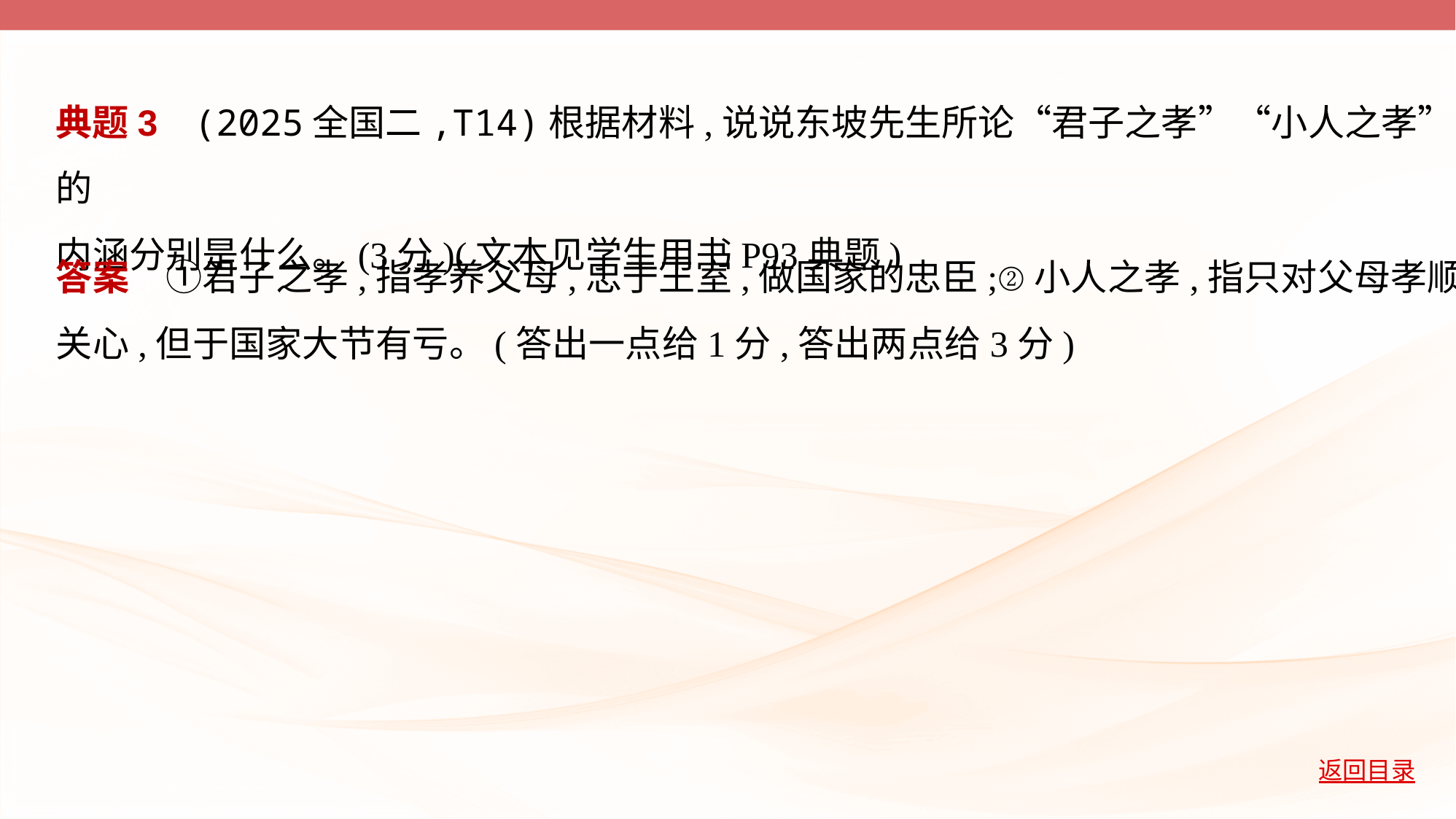

典题3    (2025全国二,T14)根据材料,说说东坡先生所论“君子之孝”“小人之孝”的
内涵分别是什么。(3分)(文本见学生用书P93典题)
答案　①君子之孝,指孝养父母,忠于王室,做国家的忠臣;②小人之孝,指只对父母孝顺
关心,但于国家大节有亏。(答出一点给1分,答出两点给3分)